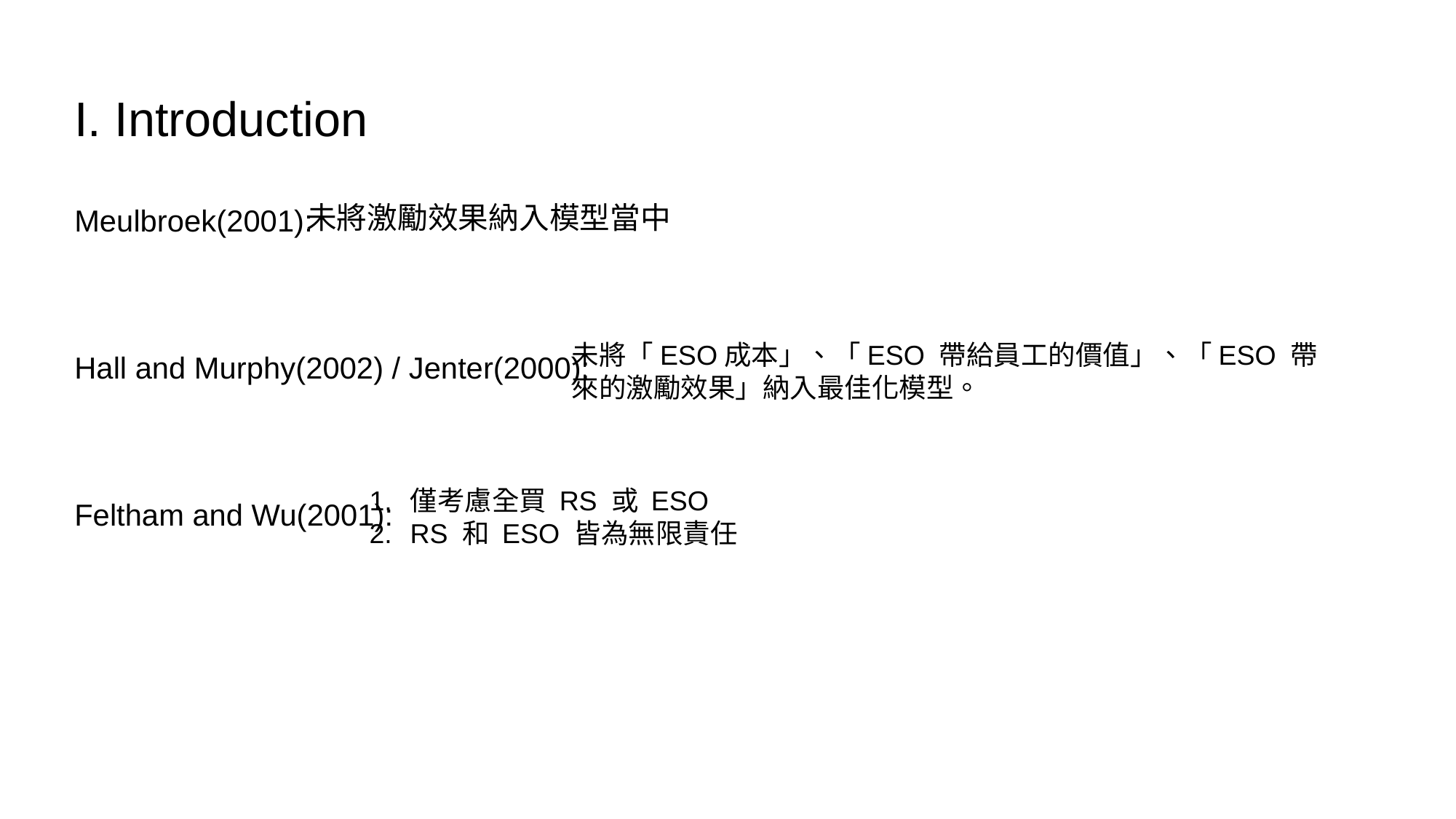

I. Introduction
未將激勵效果納入模型當中
Meulbroek(2001):
Hall and Murphy(2002) / Jenter(2000):
未將「ESO成本」、「ESO 帶給員工的價值」、「ESO 帶來的激勵效果」納入最佳化模型。

Feltham and Wu(2001):
僅考慮全買 RS 或 ESO
RS 和 ESO 皆為無限責任